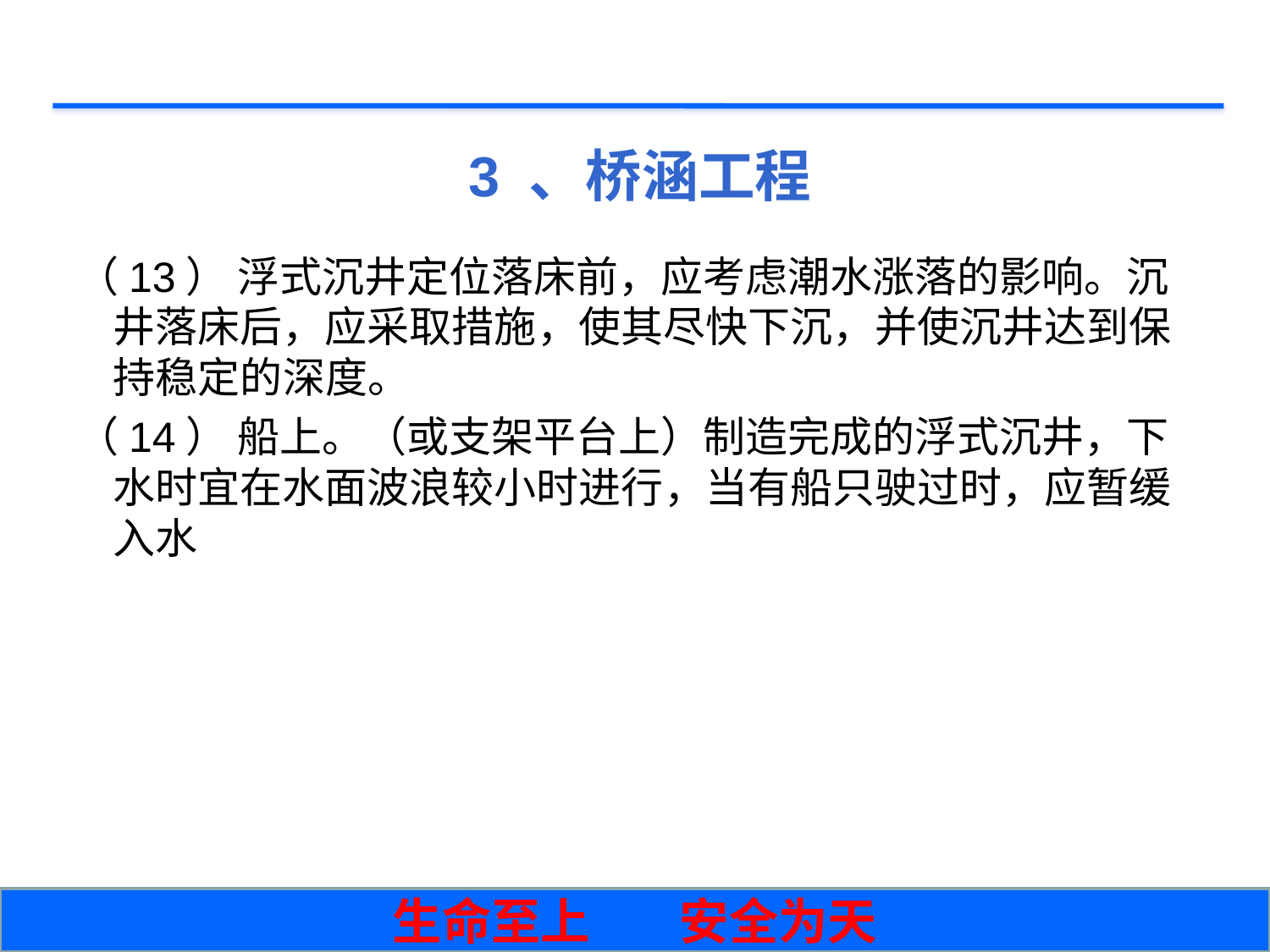

# 3 、桥涵工程
（13） 浮式沉井定位落床前，应考虑潮水涨落的影响。沉井落床后，应采取措施，使其尽快下沉，并使沉井达到保持稳定的深度。
（14） 船上。（或支架平台上）制造完成的浮式沉井，下水时宜在水面波浪较小时进行，当有船只驶过时，应暂缓入水